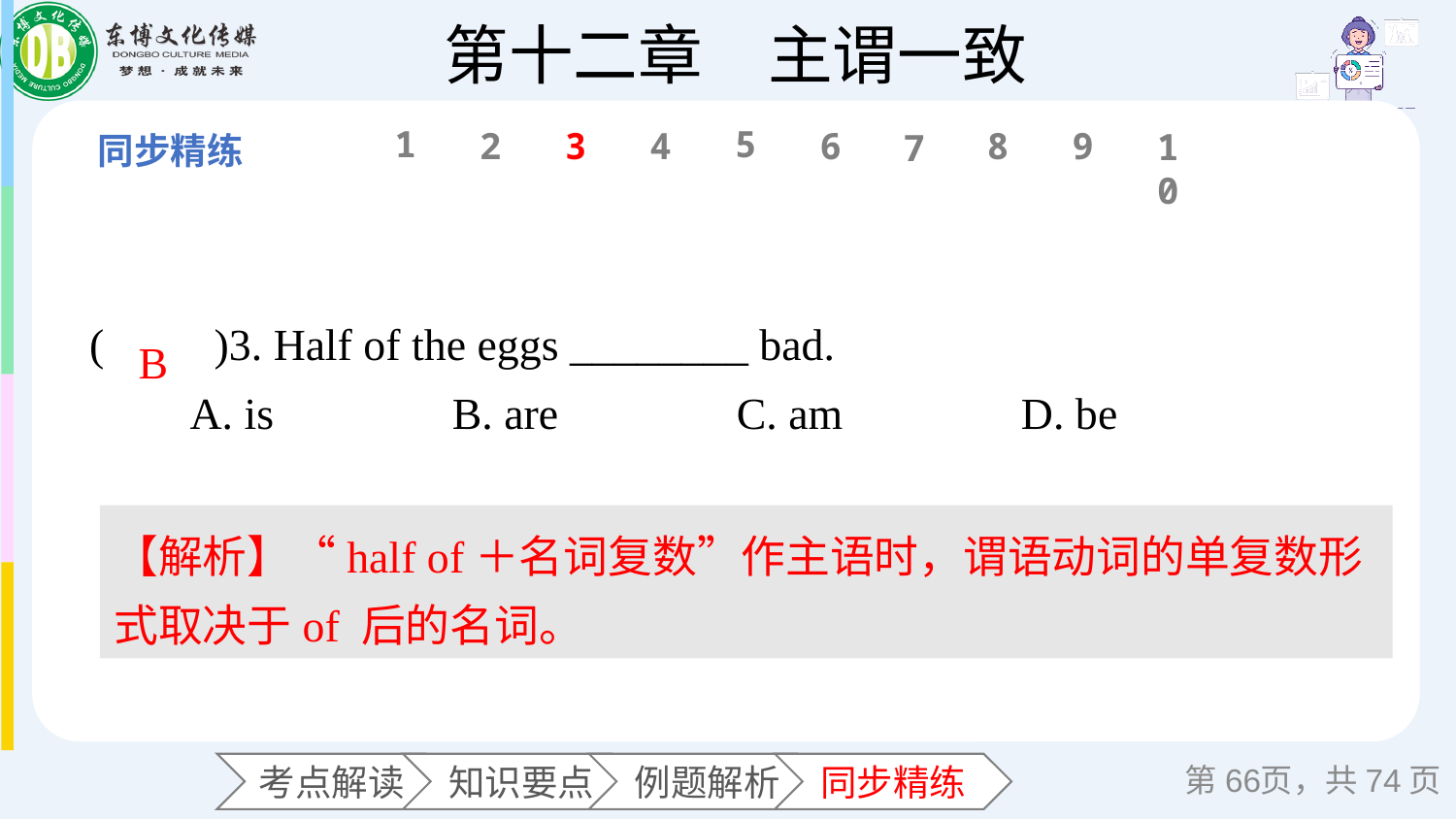

1
5
6
2
3
4
8
9
10
7

(　　)3. Half of the eggs ________ bad.
         A. is                B. are                C. am                D. be
 B
【解析】“half of＋名词复数”作主语时，谓语动词的单复数形式取决于of 后的名词。
第66页，共74页